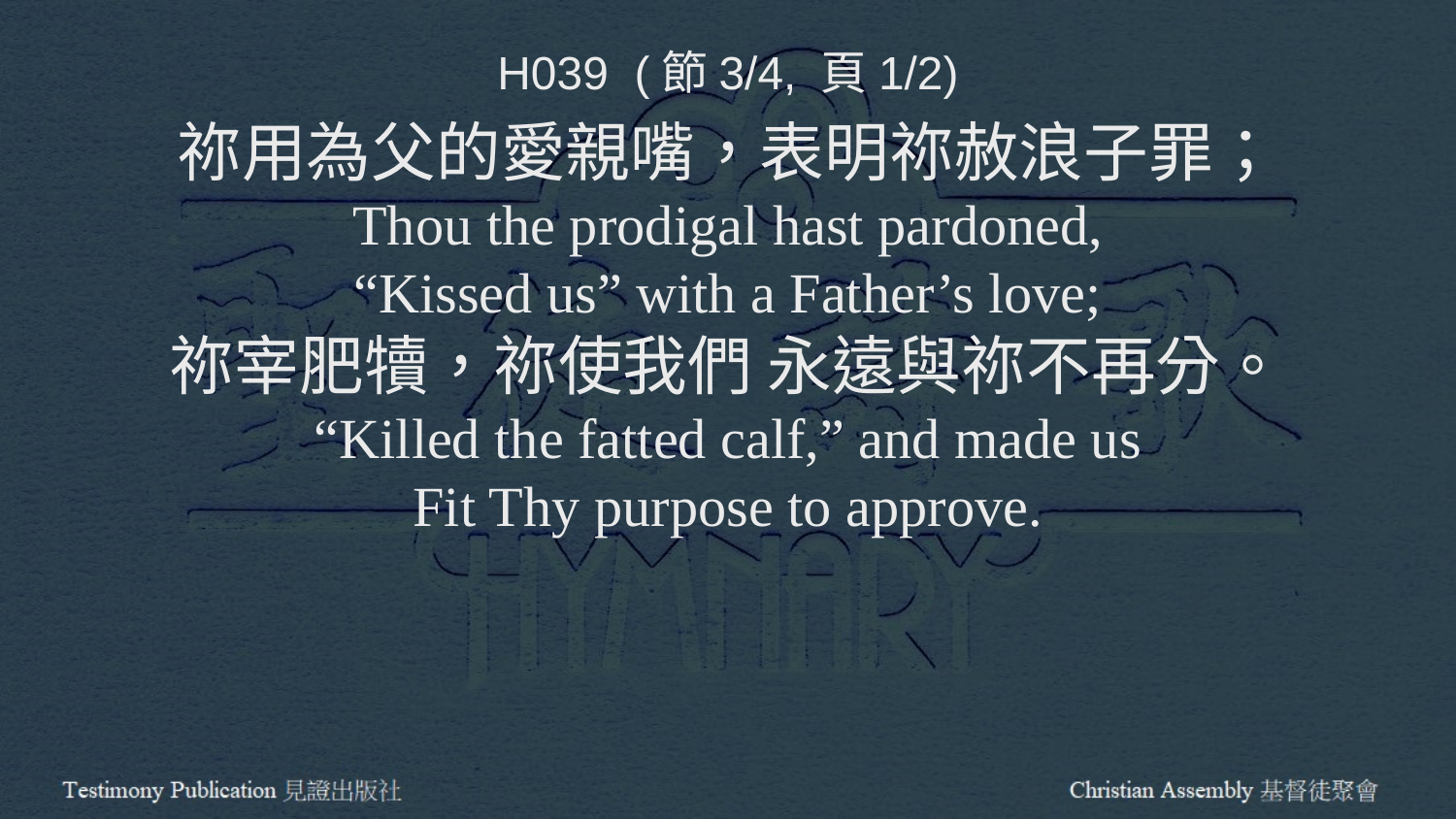

H039  (節3/4, 頁1/2)
祢用為父的愛親嘴，表明祢赦浪子罪；
Thou the prodigal hast pardoned,
“Kissed us” with a Father’s love;
祢宰肥犢，祢使我們 永遠與祢不再分。
“Killed the fatted calf,” and made us
Fit Thy purpose to approve.